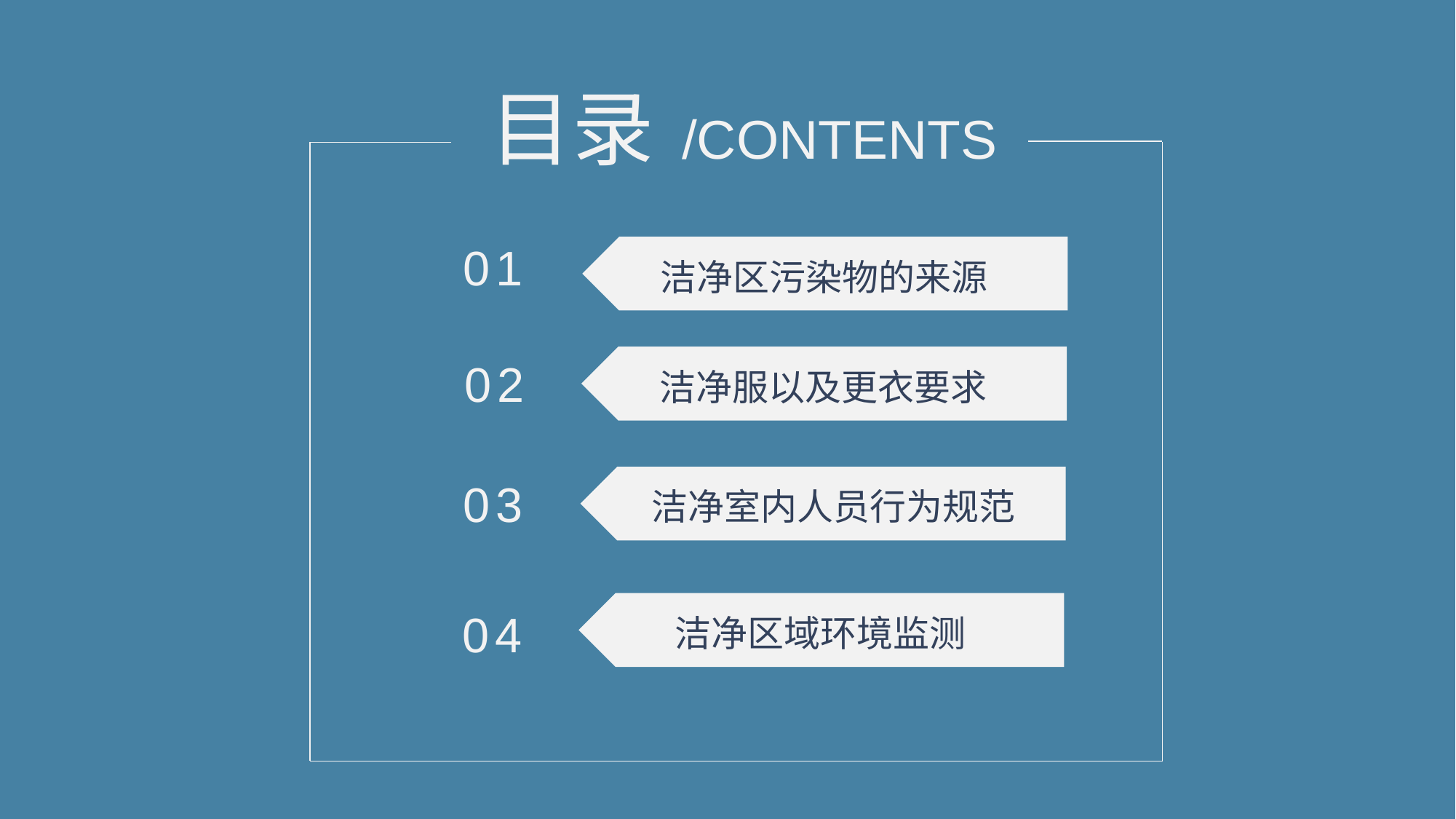

目录 /CONTENTS
01

洁净区污染物的来源

洁净服以及更衣要求
02

洁净室内人员行为规范
03

洁净区域环境监测
04